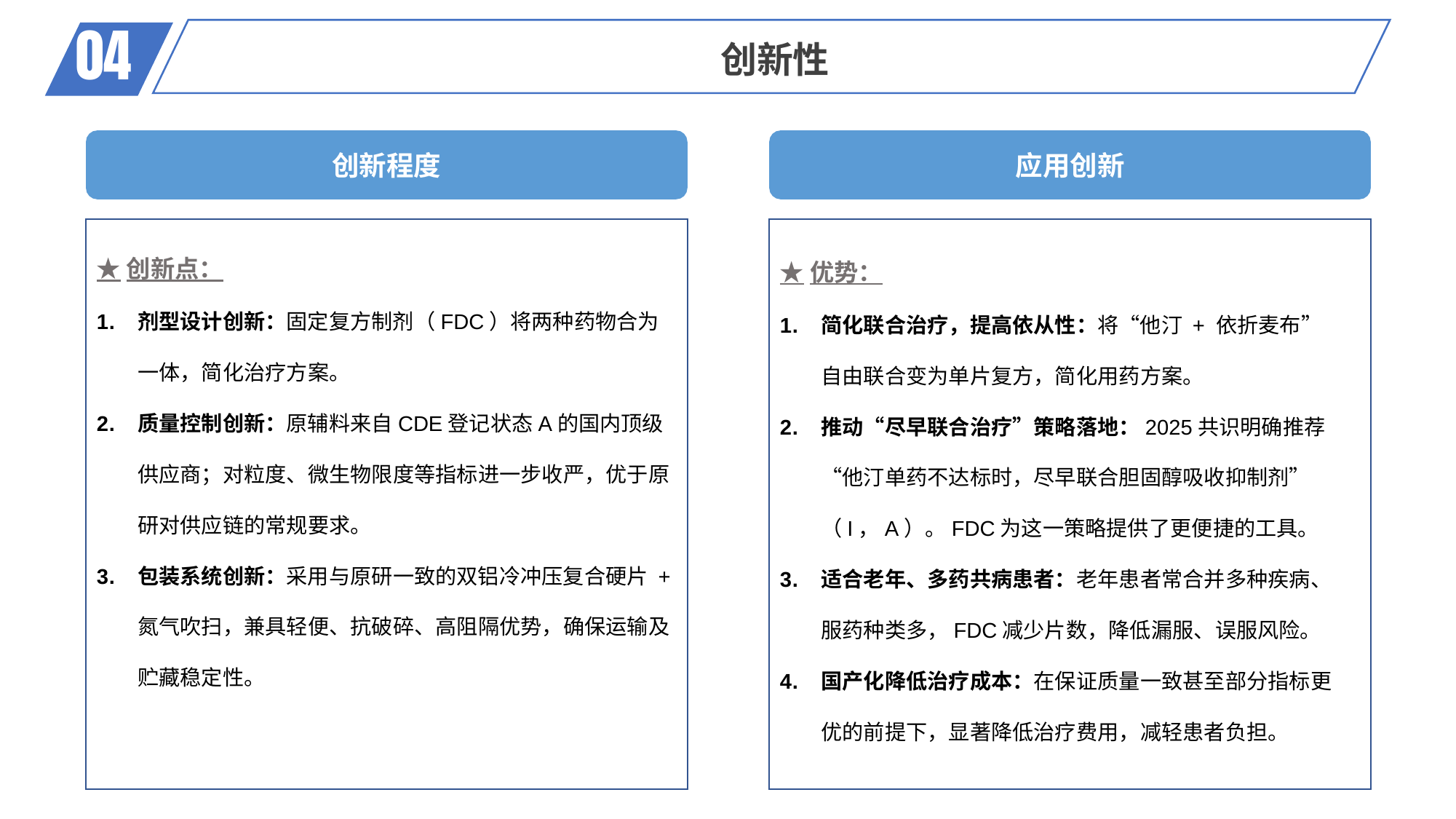

04

创新性
创新程度
应用创新

★创新点：
剂型设计创新：固定复方制剂（FDC）将两种药物合为一体，简化治疗方案。
质量控制创新：原辅料来自CDE登记状态A的国内顶级供应商；对粒度、微生物限度等指标进一步收严，优于原研对供应链的常规要求。
包装系统创新：采用与原研一致的双铝冷冲压复合硬片 + 氮气吹扫，兼具轻便、抗破碎、高阻隔优势，确保运输及贮藏稳定性。

★优势：
简化联合治疗，提高依从性：将“他汀 + 依折麦布”自由联合变为单片复方，简化用药方案。
推动“尽早联合治疗”策略落地：2025共识明确推荐“他汀单药不达标时，尽早联合胆固醇吸收抑制剂”（I，A）。FDC为这一策略提供了更便捷的工具。
适合老年、多药共病患者：老年患者常合并多种疾病、服药种类多，FDC减少片数，降低漏服、误服风险。
国产化降低治疗成本：在保证质量一致甚至部分指标更优的前提下，显著降低治疗费用，减轻患者负担。